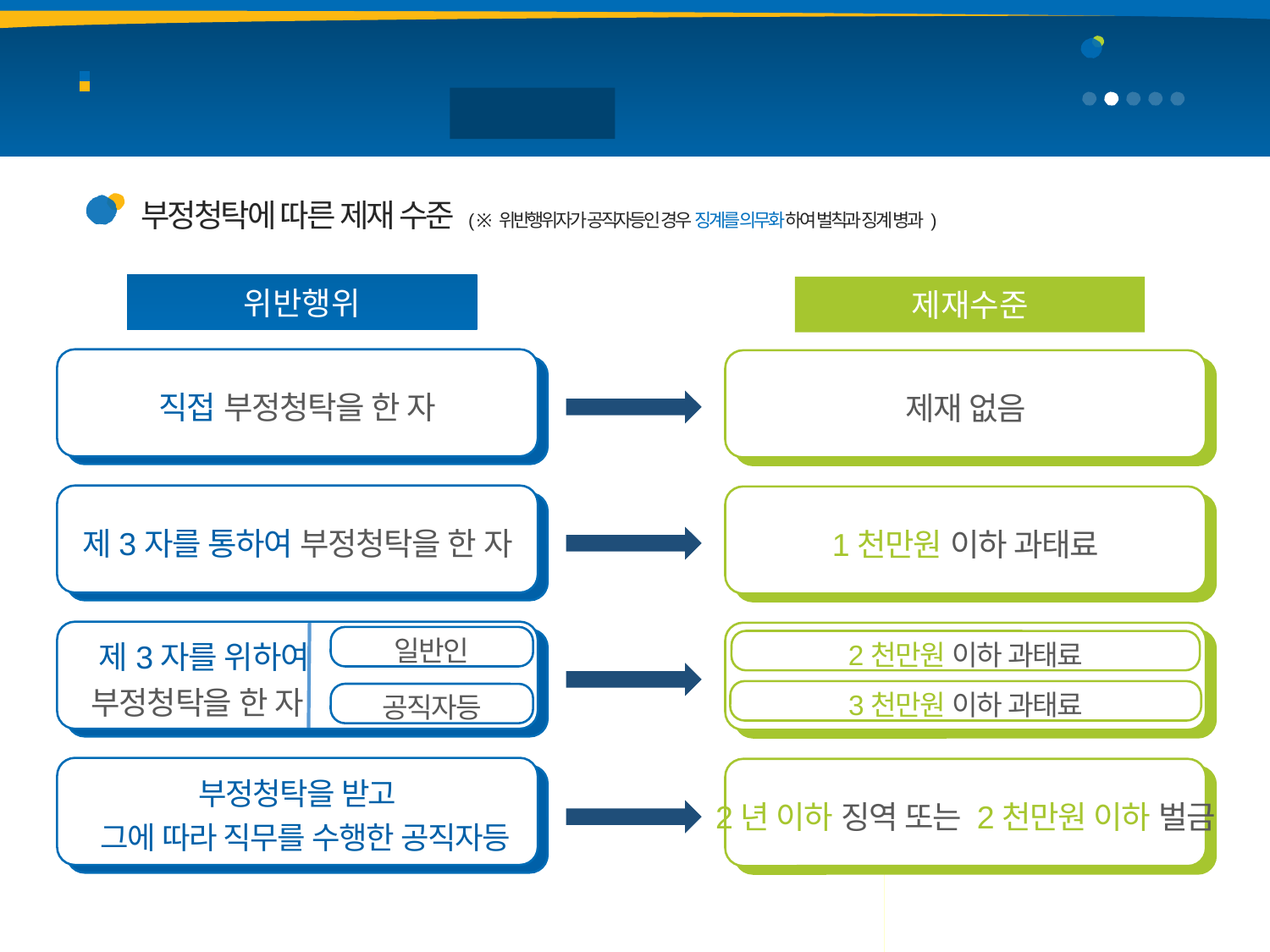

청탁금지법
주요내용

3

부정청탁의 금지
위반시 제재
부정청탁에 따른 제재 수준 (  ※ 위반행위자가 공직자등인 경우 징계를 의무화하여 벌칙과 징계 병과 )

위반행위
제재수준

직접 부정청탁을 한 자

제재 없음

제3자를 통하여 부정청탁을 한 자

1천만원 이하 과태료

  제3자를 위하여
 부정청탁을 한 자

일반인
공직자등

2천만원 이하 과태료

3천만원 이하 과태료
부정청탁을 받고
 그에 따라 직무를 수행한 공직자등

2년 이하 징역 또는 2천만원 이하 벌금